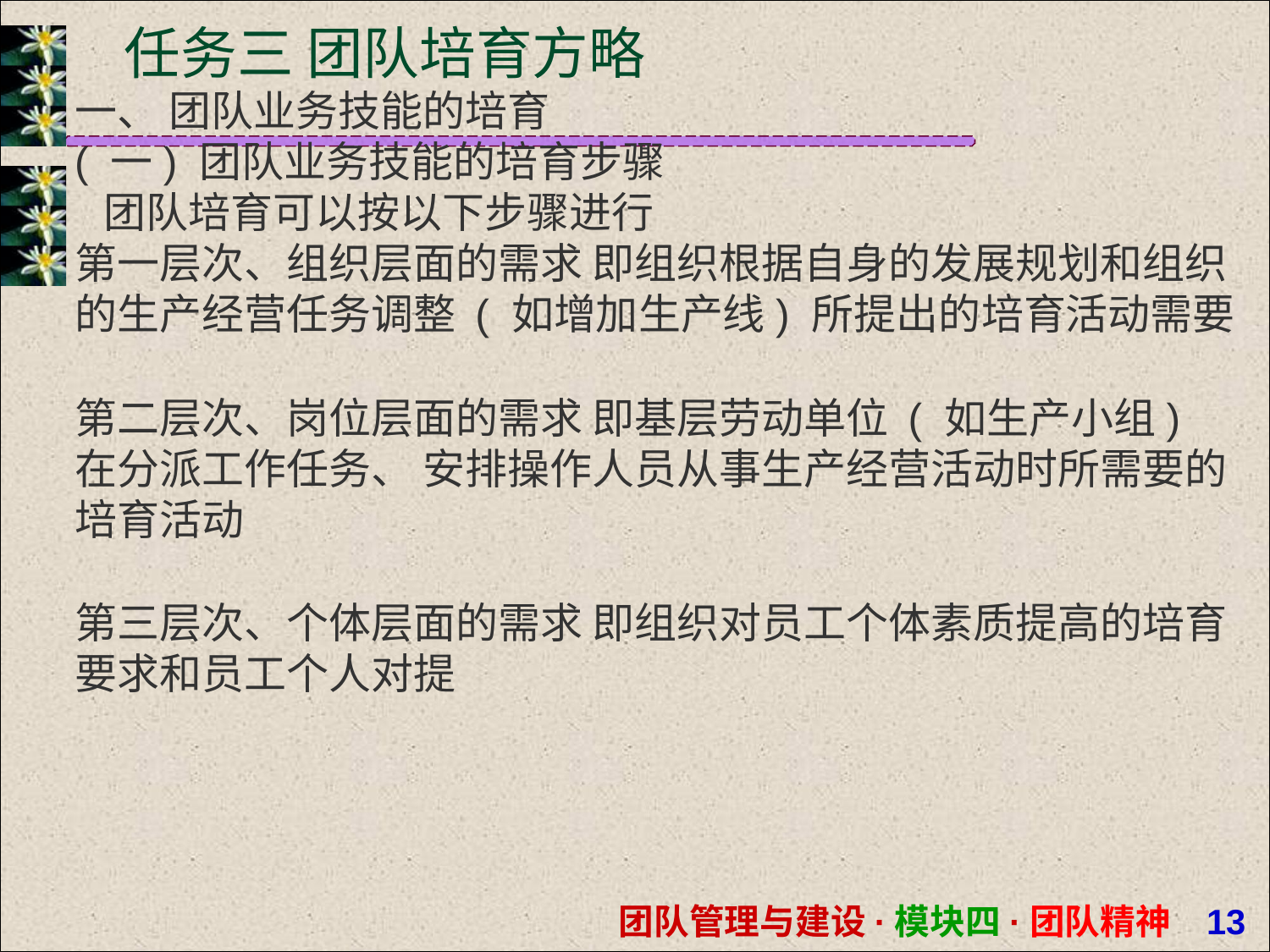

# 任务三 团队培育方略

一、 团队业务技能的培育
( 一) 团队业务技能的培育步骤
  团队培育可以按以下步骤进行
第一层次、组织层面的需求 即组织根据自身的发展规划和组织 的生产经营任务调整 ( 如增加生产线) 所提出的培育活动需要

第二层次、岗位层面的需求 即基层劳动单位 ( 如生产小组)  在分派工作任务、 安排操作人员从事生产经营活动时所需要的 培育活动

第三层次、个体层面的需求 即组织对员工个体素质提高的培育 要求和员工个人对提

团队管理与建设·模块四·团队精神 13